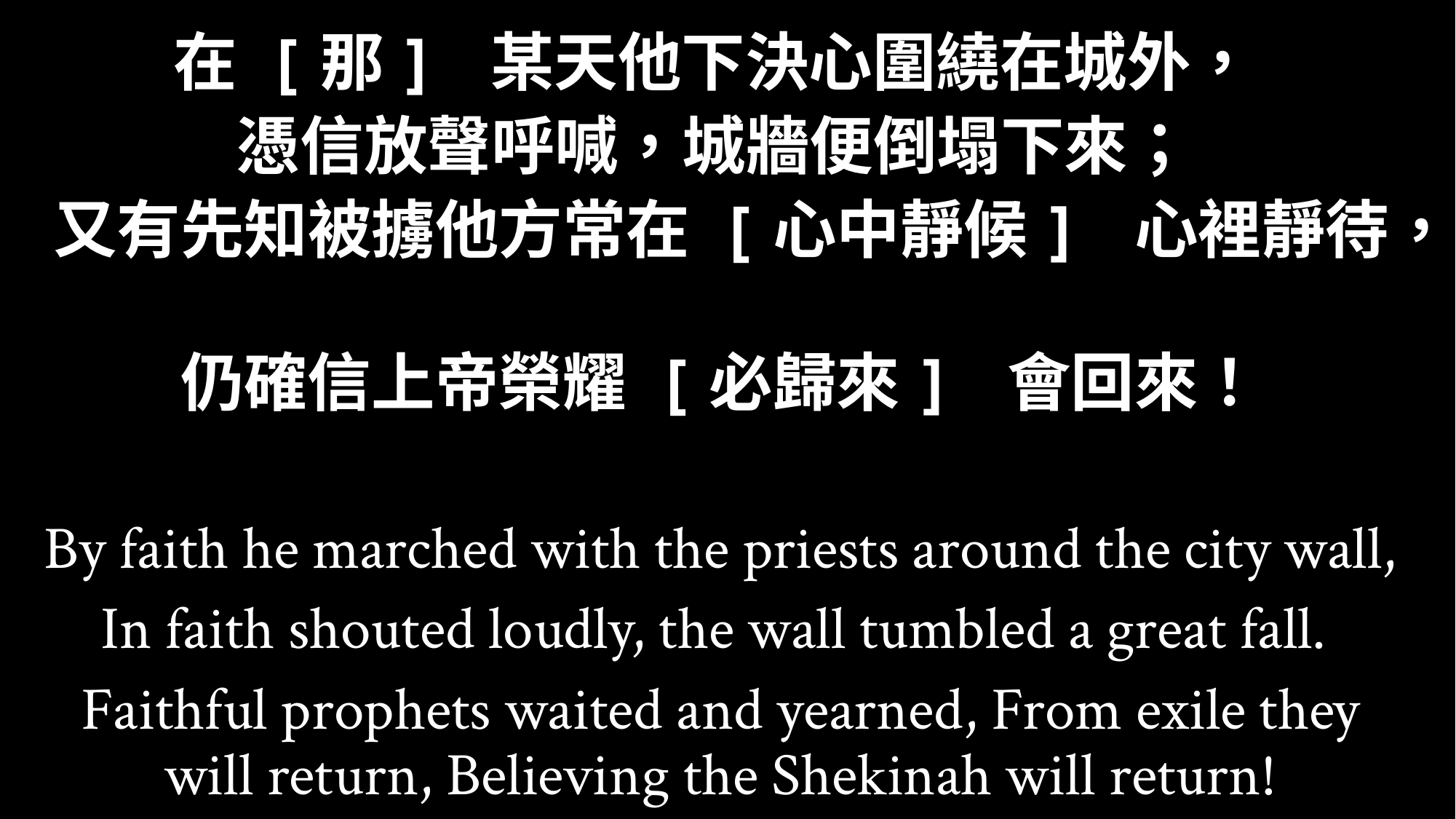

在 [那] 某天他下決心圍繞在城外，
憑信放聲呼喊，城牆便倒塌下來；
又有先知被擄他方常在 [心中靜候] 心裡靜待，
仍確信上帝榮耀 [必歸來] 會回來！

By faith he marched with the priests around the city wall,
In faith shouted loudly, the wall tumbled a great fall.
Faithful prophets waited and yearned, From exile they will return, Believing the Shekinah will return!